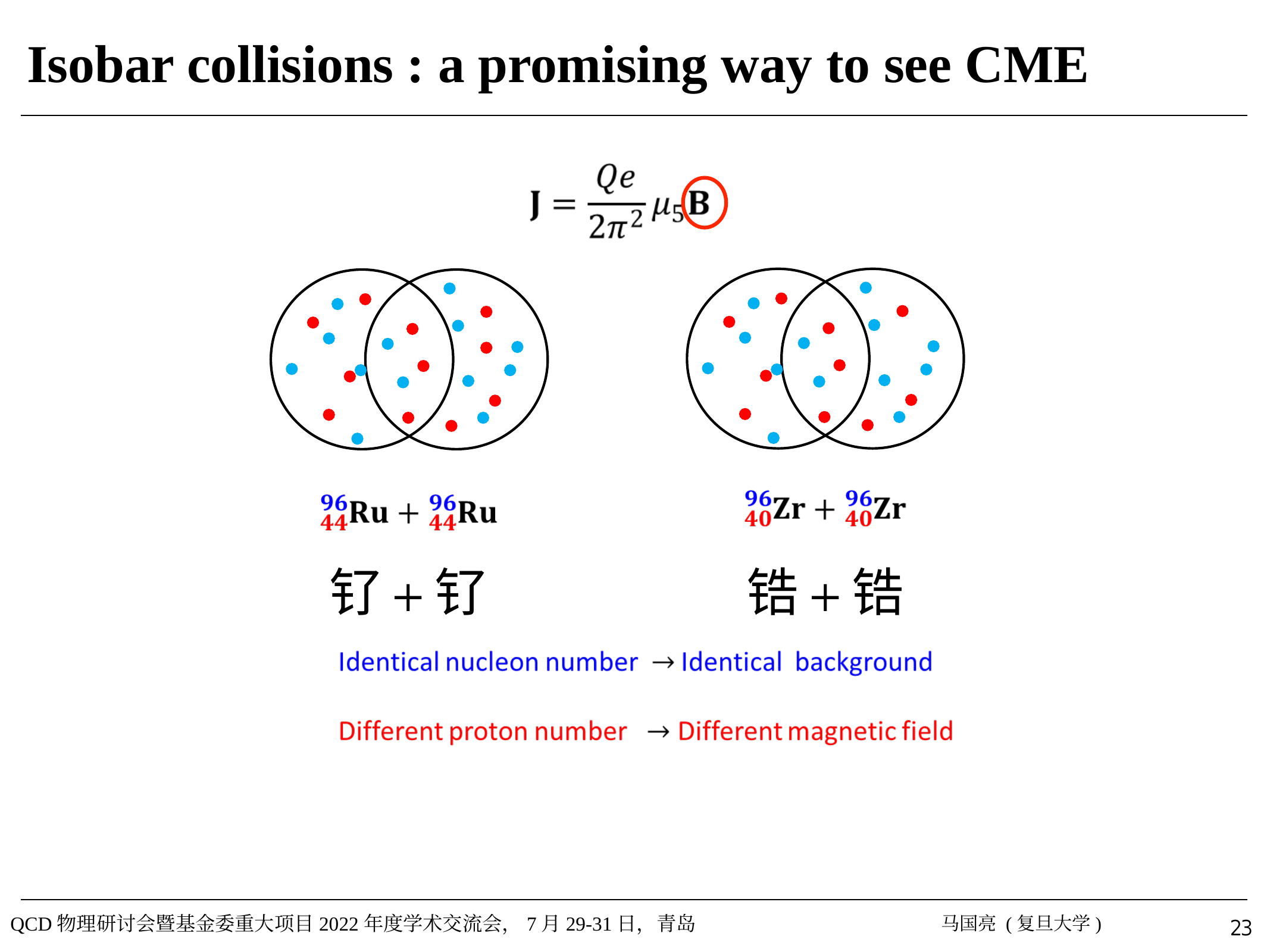

Isobar collisions : a promising way to see CME

钌+钌
锆+锆

23